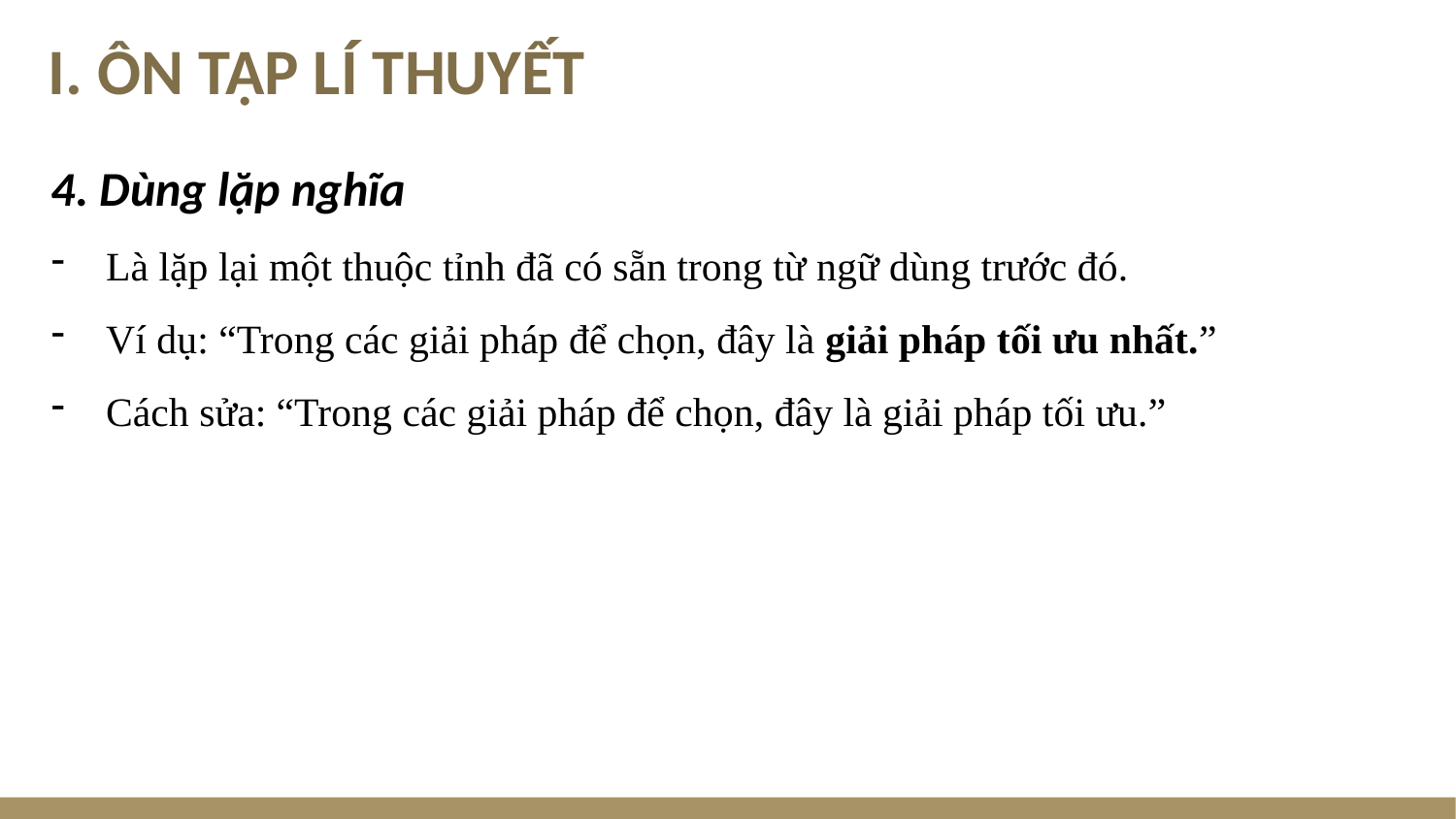

I. ÔN TẬP LÍ THUYẾT
点击添加主要内容
4. Dùng lặp nghĩa
Là lặp lại một thuộc tỉnh đã có sẵn trong từ ngữ dùng trước đó.
Ví dụ: “Trong các giải pháp để chọn, đây là giải pháp tối ưu nhất.”
Cách sửa: “Trong các giải pháp để chọn, đây là giải pháp tối ưu.”
Here you could describe the detile if you need it
Here you could describe the detile if you need it
Here you could describe the detile if you need it